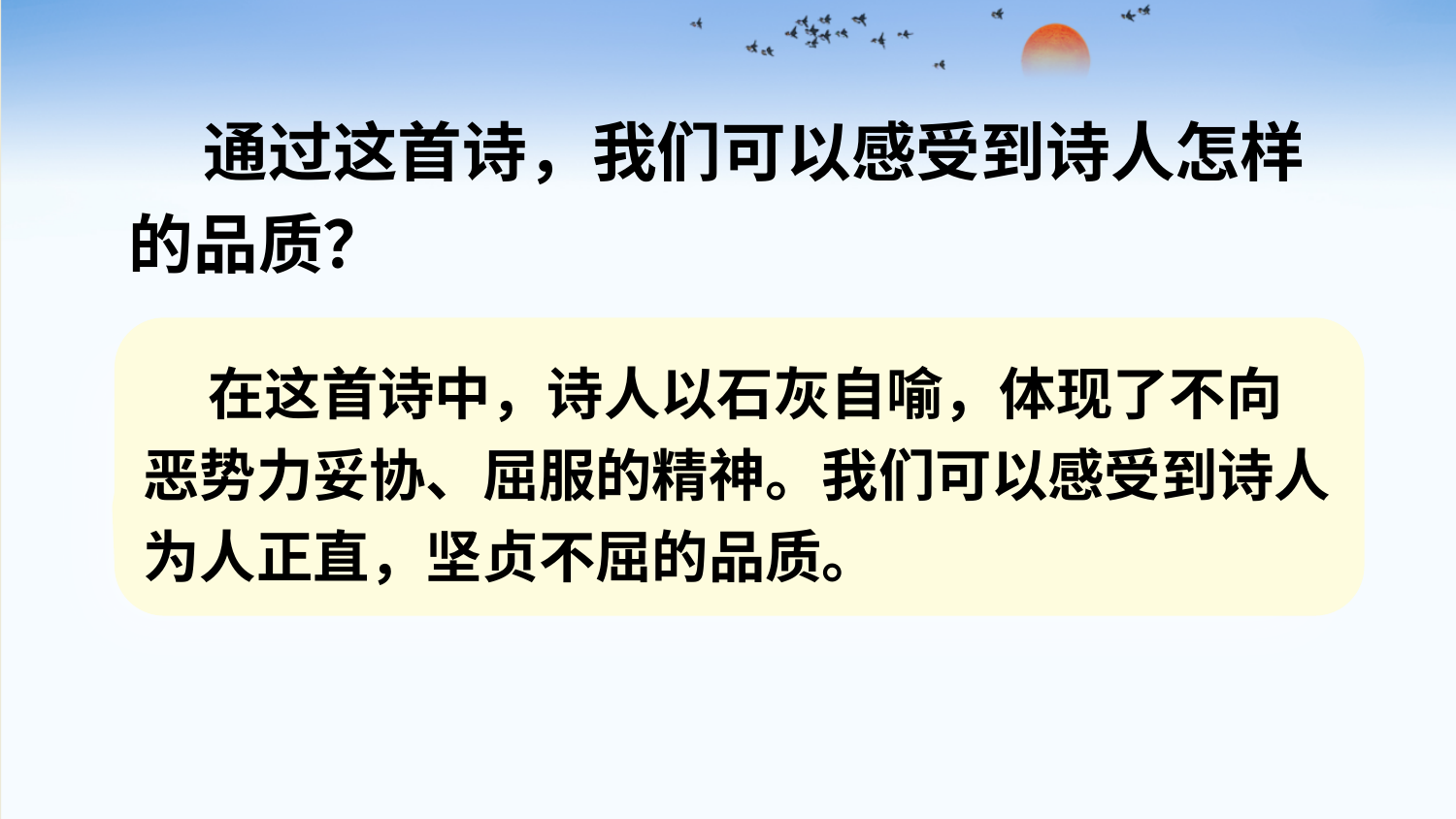

通过这首诗，我们可以感受到诗人怎样的品质？
    在这首诗中，诗人以石灰自喻，体现了不向恶势力妥协、屈服的精神。我们可以感受到诗人为人正直，坚贞不屈的品质。